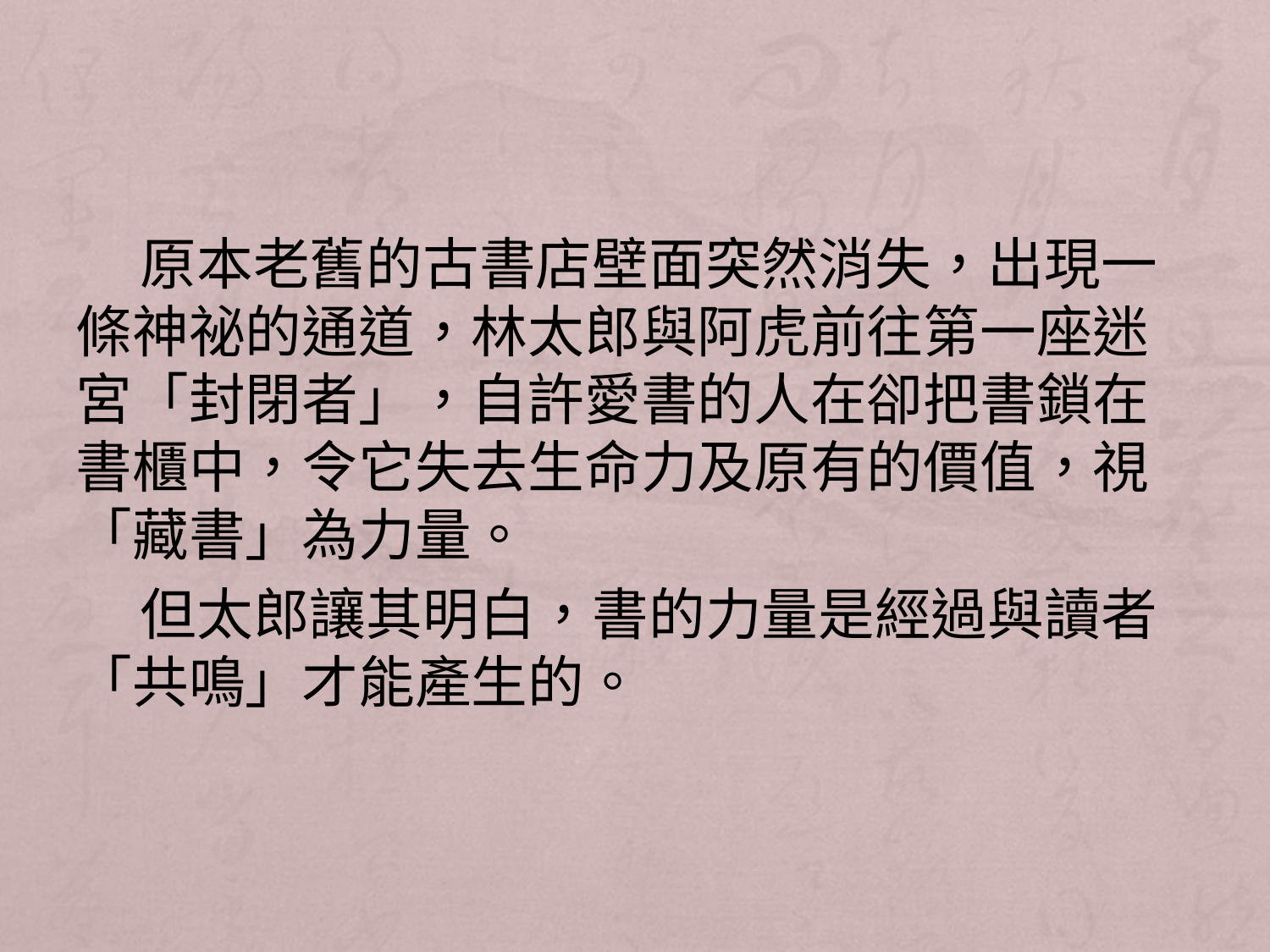

#
    原本老舊的古書店壁面突然消失，出現一條神祕的通道，林太郎與阿虎前往第一座迷宮「封閉者」，自許愛書的人在卻把書鎖在書櫃中，令它失去生命力及原有的價值，視「藏書」為力量。
    但太郎讓其明白，書的力量是經過與讀者「共鳴」才能產生的。